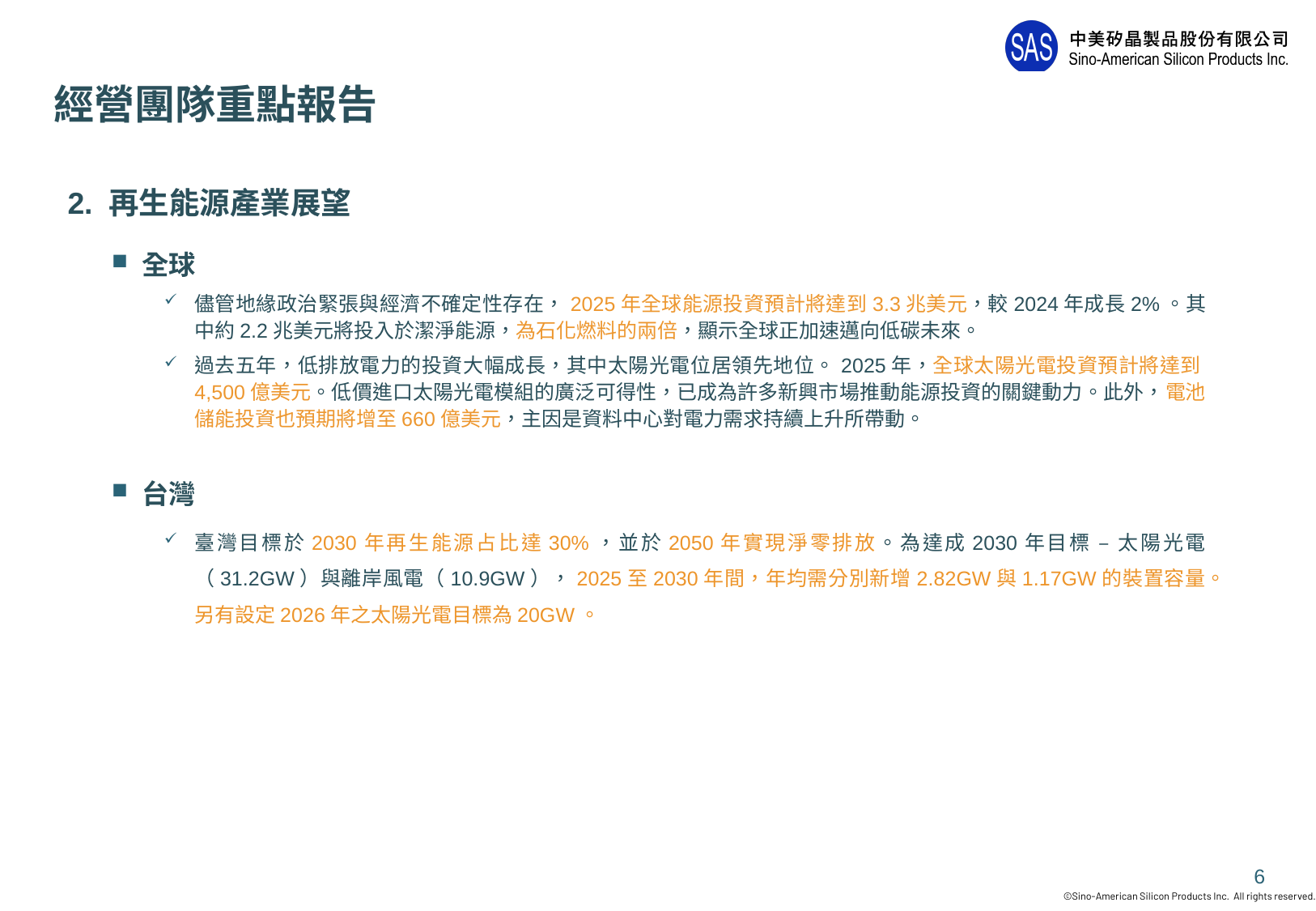

# 經營團隊重點報告
2. 再生能源產業展望
全球
儘管地緣政治緊張與經濟不確定性存在，2025年全球能源投資預計將達到3.3兆美元，較2024年成長2%。其中約2.2兆美元將投入於潔淨能源，為石化燃料的兩倍，顯示全球正加速邁向低碳未來。
過去五年，低排放電力的投資大幅成長，其中太陽光電位居領先地位。2025年，全球太陽光電投資預計將達到4,500億美元。低價進口太陽光電模組的廣泛可得性，已成為許多新興市場推動能源投資的關鍵動力。此外，電池儲能投資也預期將增至660億美元，主因是資料中心對電力需求持續上升所帶動。

台灣
臺灣目標於2030年再生能源占比達30%，並於2050年實現淨零排放。為達成2030年目標 – 太陽光電（31.2GW）與離岸風電（10.9GW），2025至2030年間，年均需分別新增2.82GW與1.17GW的裝置容量。另有設定2026年之太陽光電目標為20GW。

6